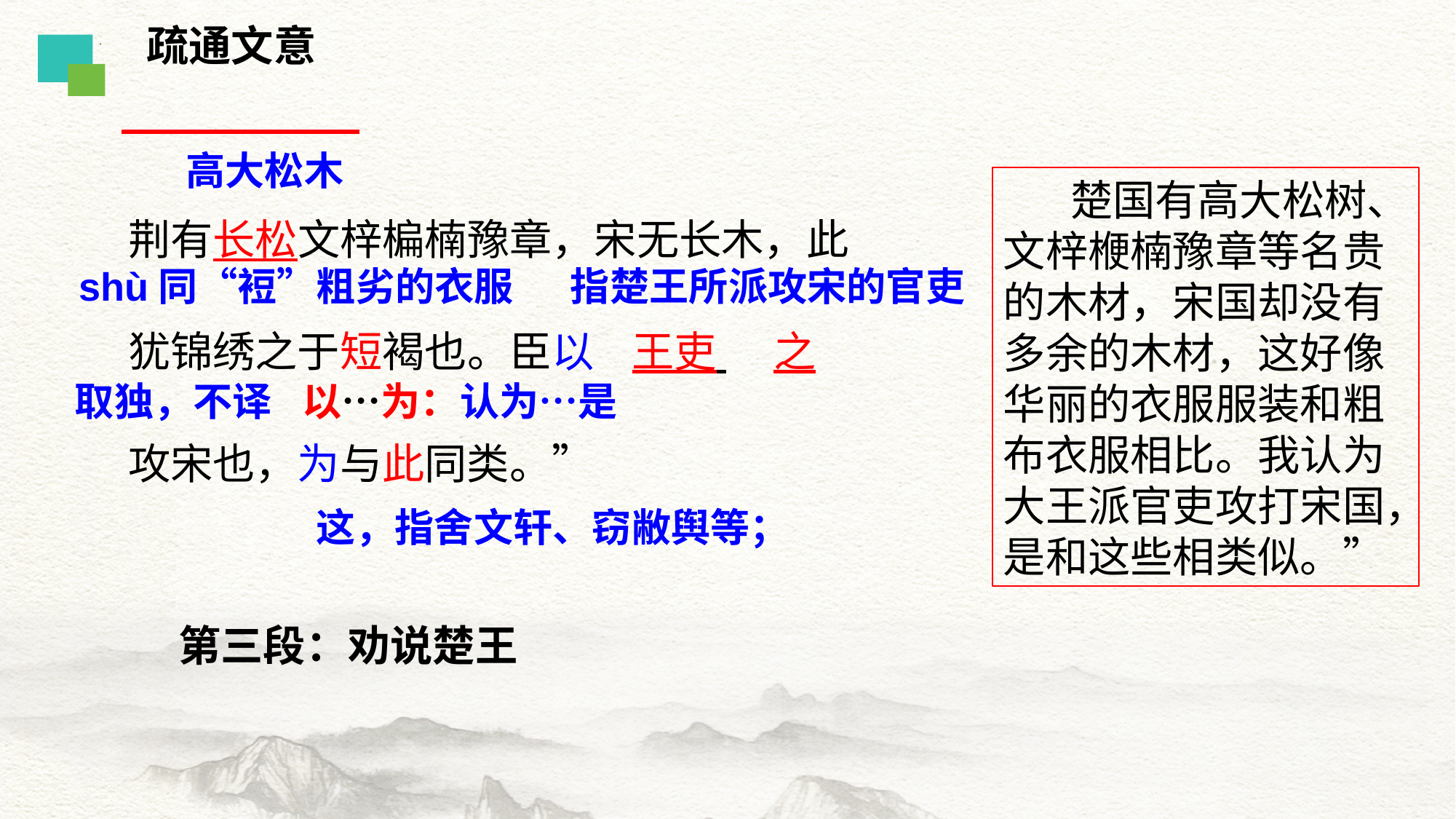

疏通文意

高大松木
荆有长松文梓楄楠豫章，宋无长木，此犹锦绣之于短褐也。臣以    王吏      之攻宋也，为与此同类。”
      楚国有高大松树、文梓楩楠豫章等名贵的木材，宋国却没有多余的木材，这好像华丽的衣服服装和粗布衣服相比。我认为大王派官吏攻打宋国，是和这些相类似。”
shù同“裋”粗劣的衣服
指楚王所派攻宋的官吏
取独，不译
以…为：认为…是
这，指舍文轩、窃敝舆等；
第三段：劝说楚王